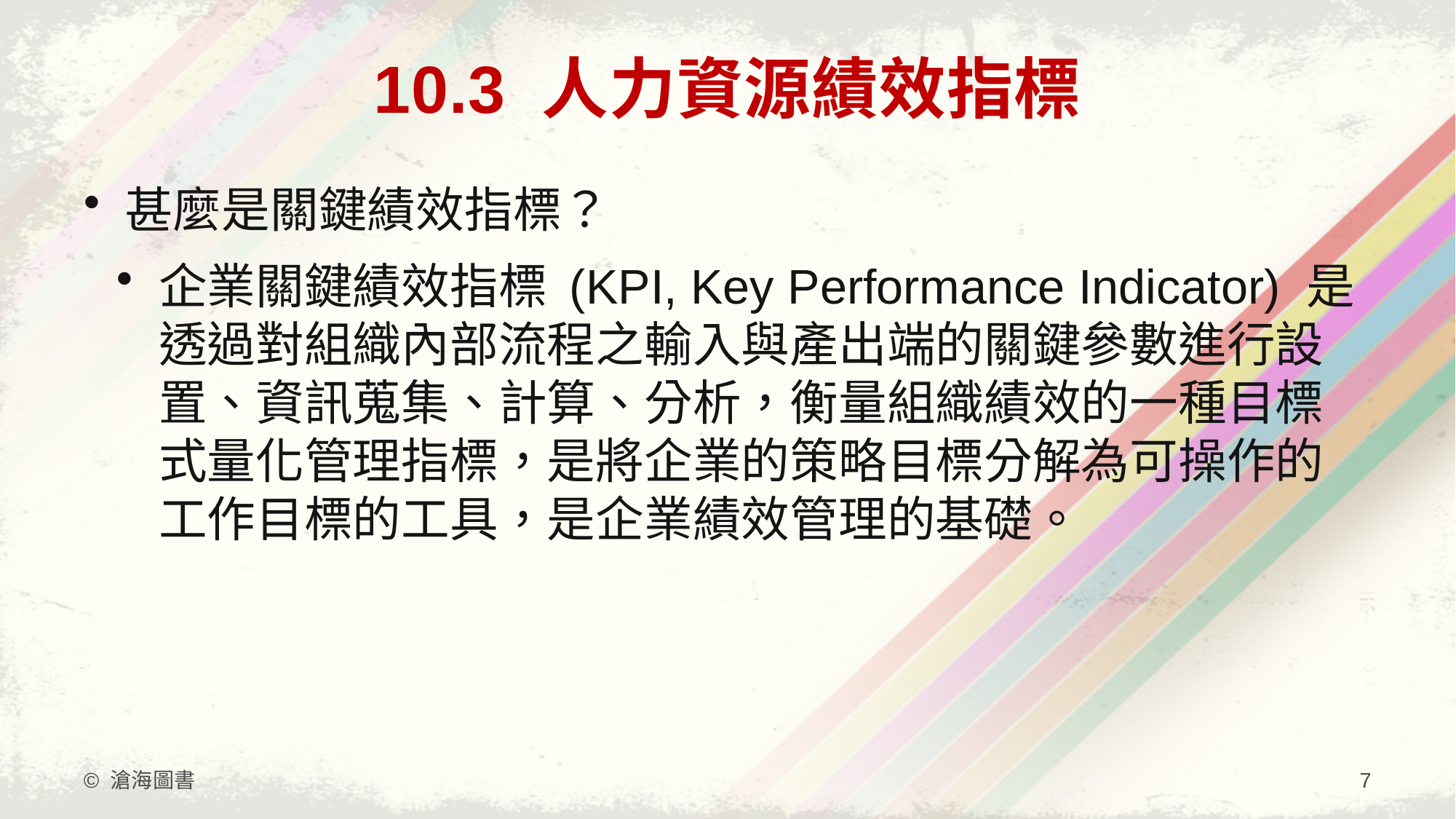

# 10.3 人力資源績效指標
甚麼是關鍵績效指標？
企業關鍵績效指標 (KPI, Key Performance Indicator) 是透過對組織內部流程之輸入與產出端的關鍵參數進行設置、資訊蒐集、計算、分析，衡量組織績效的一種目標式量化管理指標，是將企業的策略目標分解為可操作的工作目標的工具，是企業績效管理的基礎。
© 滄海圖書
7